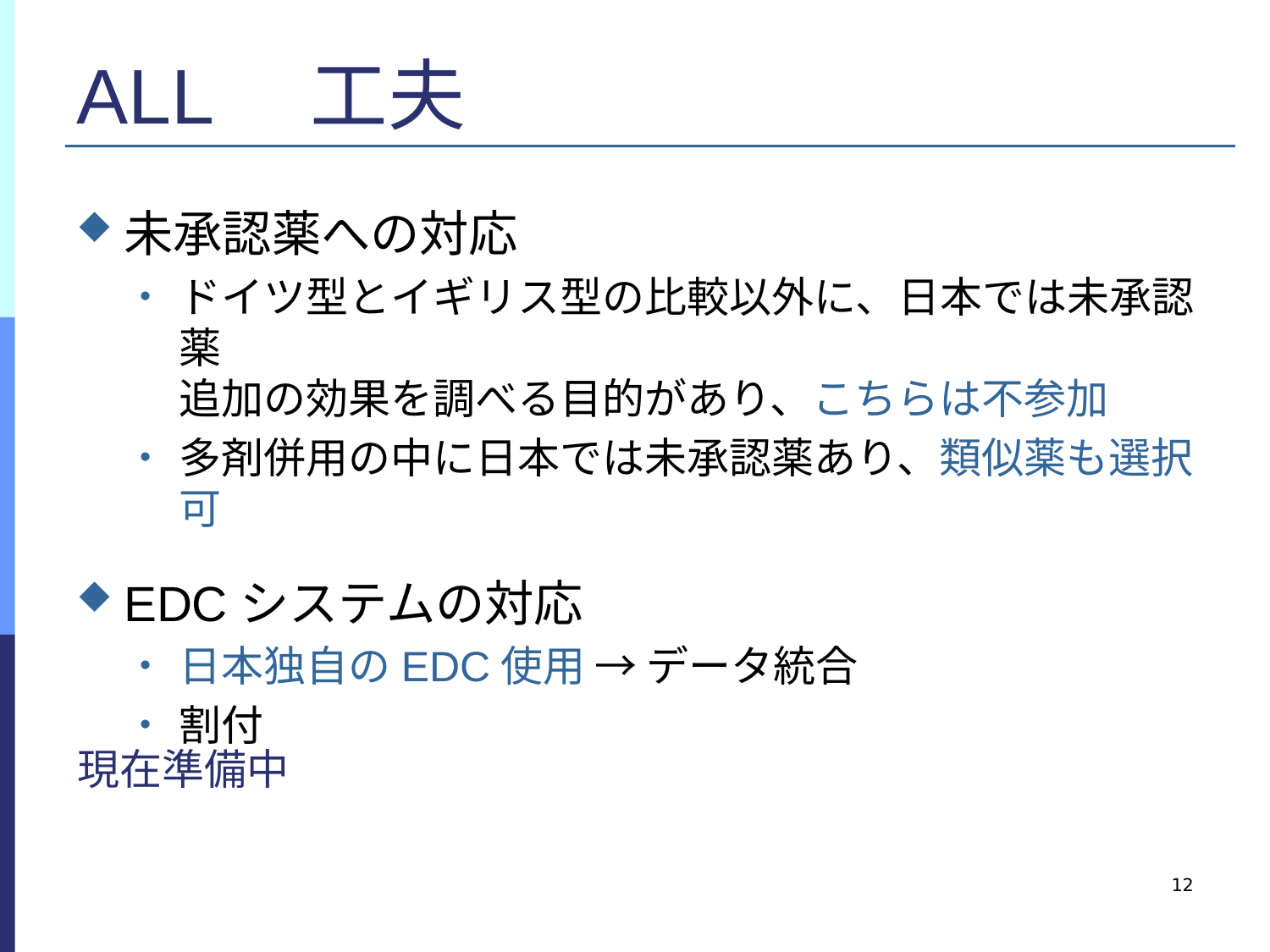

# ALL　工夫
未承認薬への対応
ドイツ型とイギリス型の比較以外に、日本では未承認薬
追加の効果を調べる目的があり、こちらは不参加
多剤併用の中に日本では未承認薬あり、類似薬も選択可
EDCシステムの対応
日本独自のEDC使用 → データ統合
割付

現在準備中
12